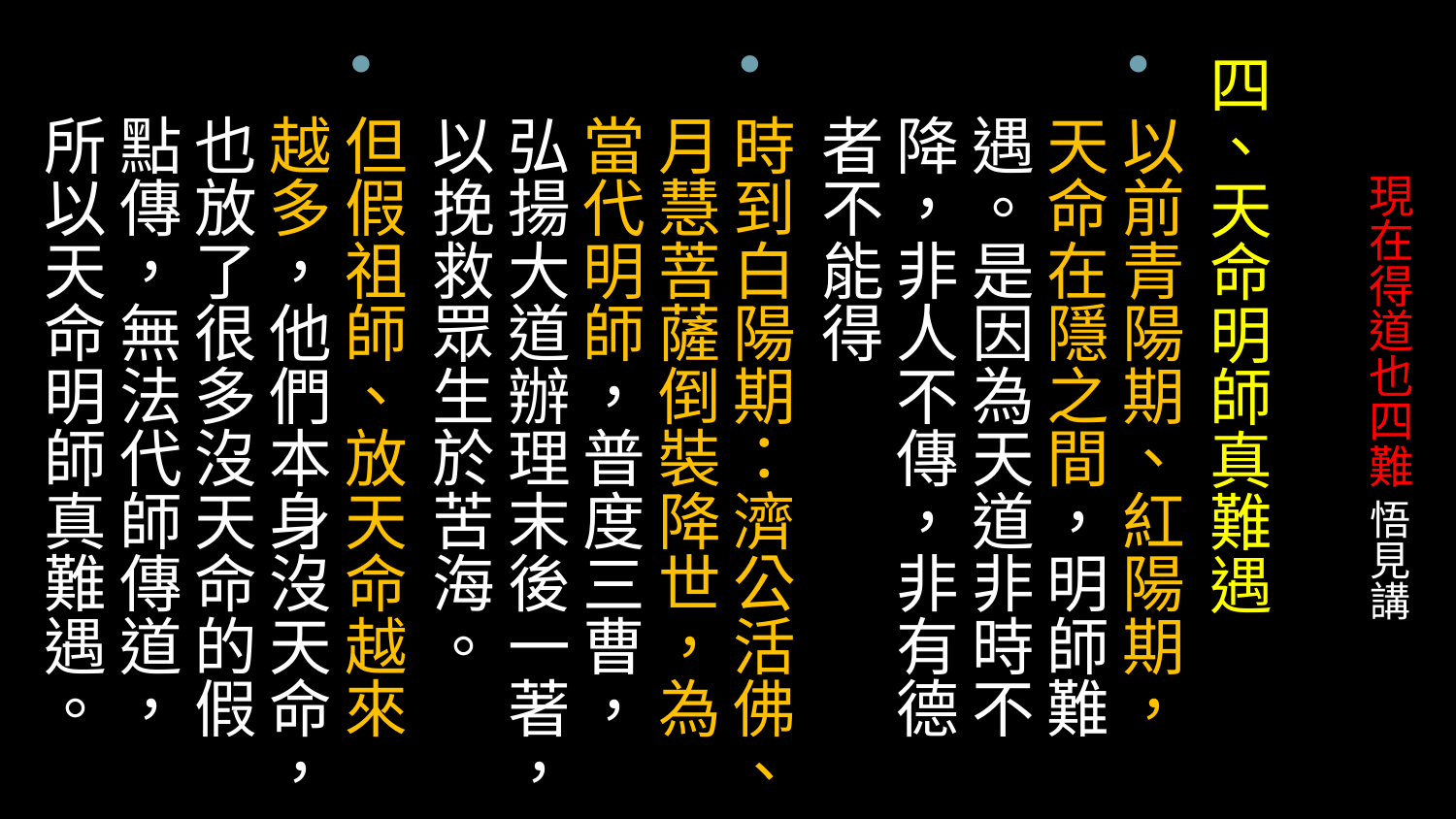

# 現在得道也四難 悟見講
四、天命明師真難遇
以前青陽期、紅陽期，天命在隱之間，明師難遇。是因為天道非時不降，非人不傳，非有德者不能得
時到白陽期：濟公活佛、月慧菩薩倒裝降世，為當代明師，普度三曹，弘揚大道辦理末後一著，以挽救眾生於苦海。
但假祖師、放天命越來越多，他們本身沒天命，也放了很多沒天命的假點傳，無法代師傳道，所以天命明師真難遇。